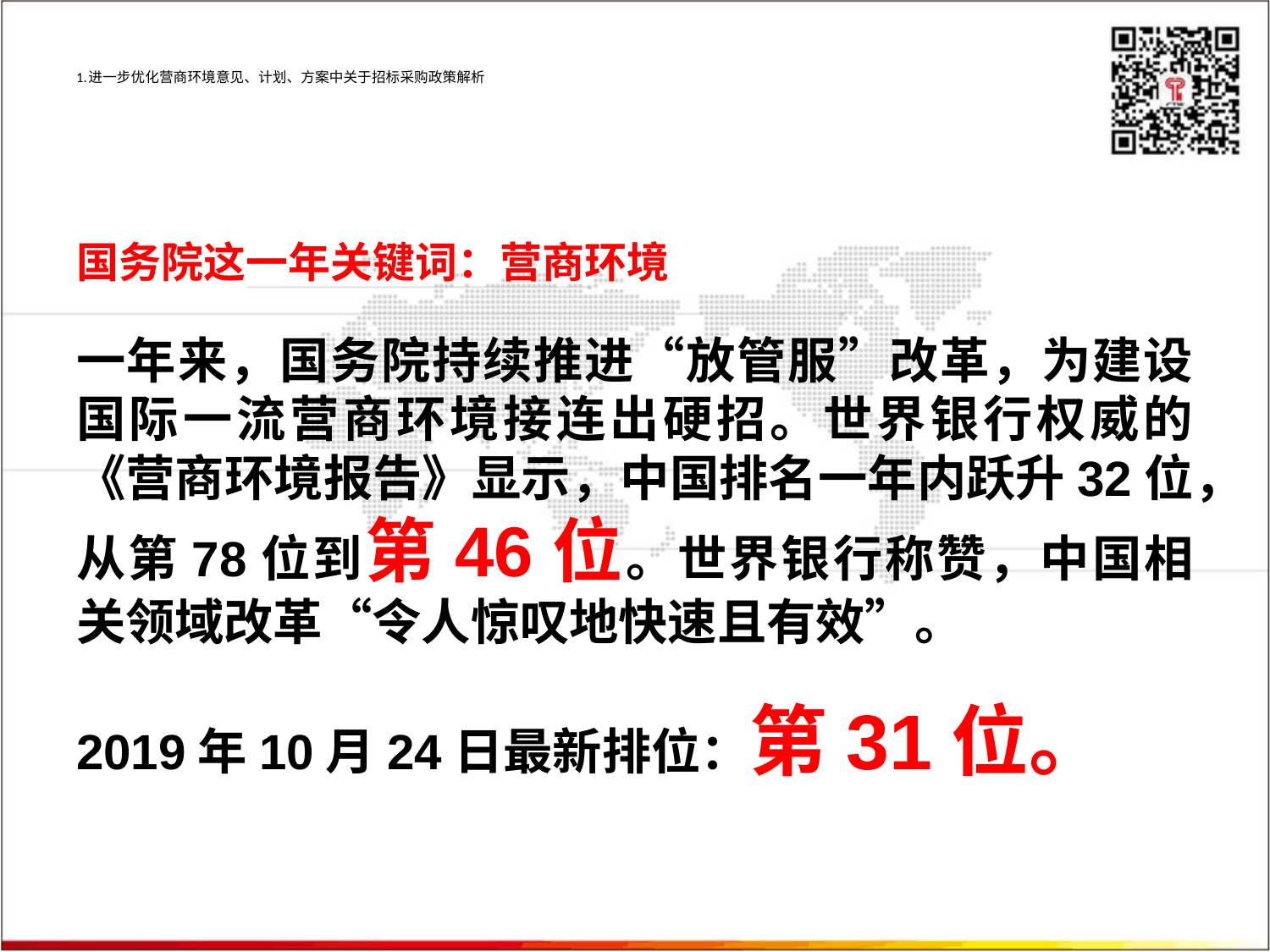

# 1.进一步优化营商环境意见、计划、方案中关于招标采购政策解析
国务院这一年关键词：营商环境
一年来，国务院持续推进“放管服”改革，为建设国际一流营商环境接连出硬招。世界银行权威的《营商环境报告》显示，中国排名一年内跃升32位，从第78位到第46位。世界银行称赞，中国相关领域改革“令人惊叹地快速且有效”。
2019年10月24日最新排位：第31位。